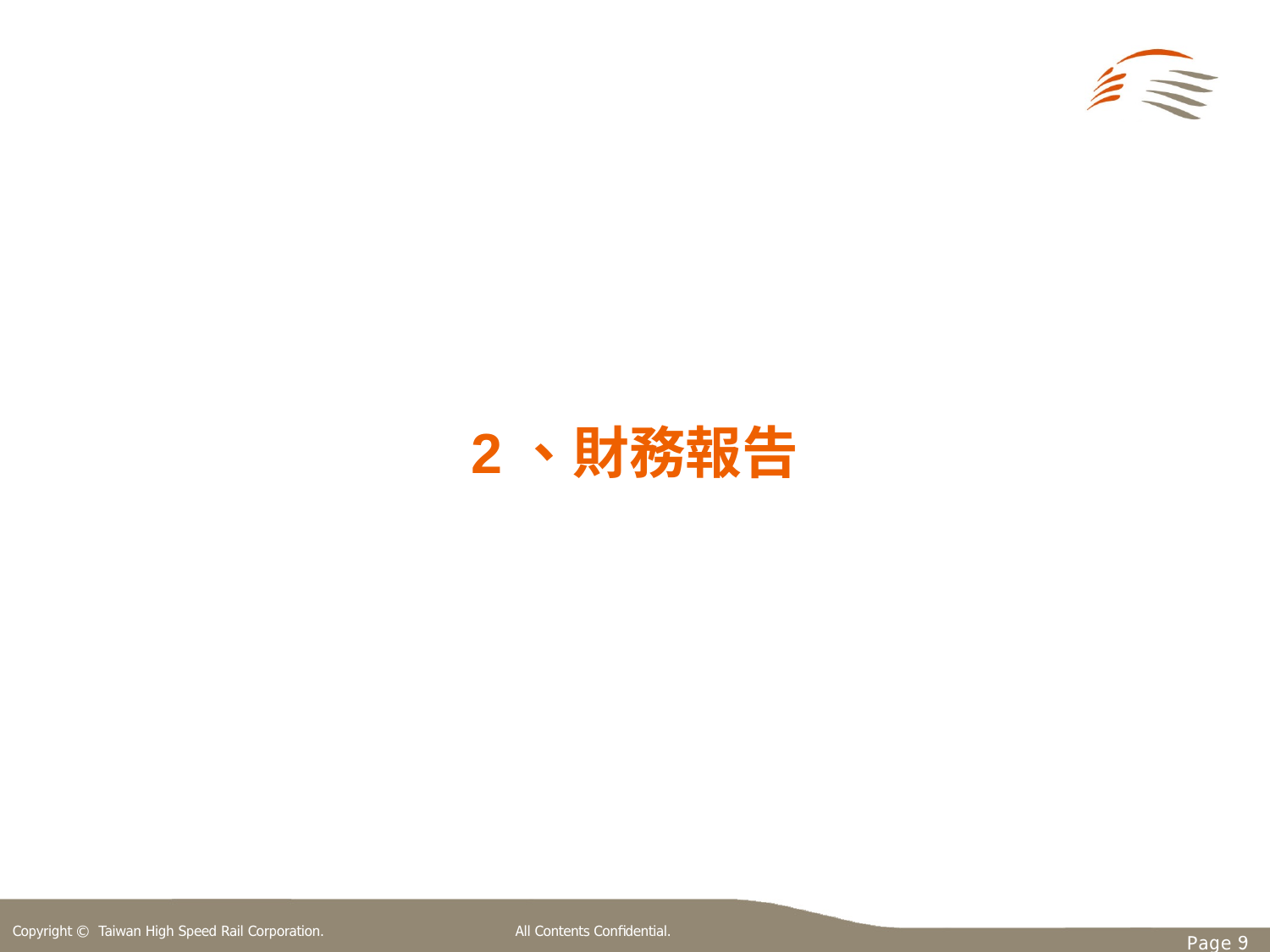

2、財務報告
Copyright ©  Taiwan High Speed Rail Corporation.                                           All Contents Confidential.